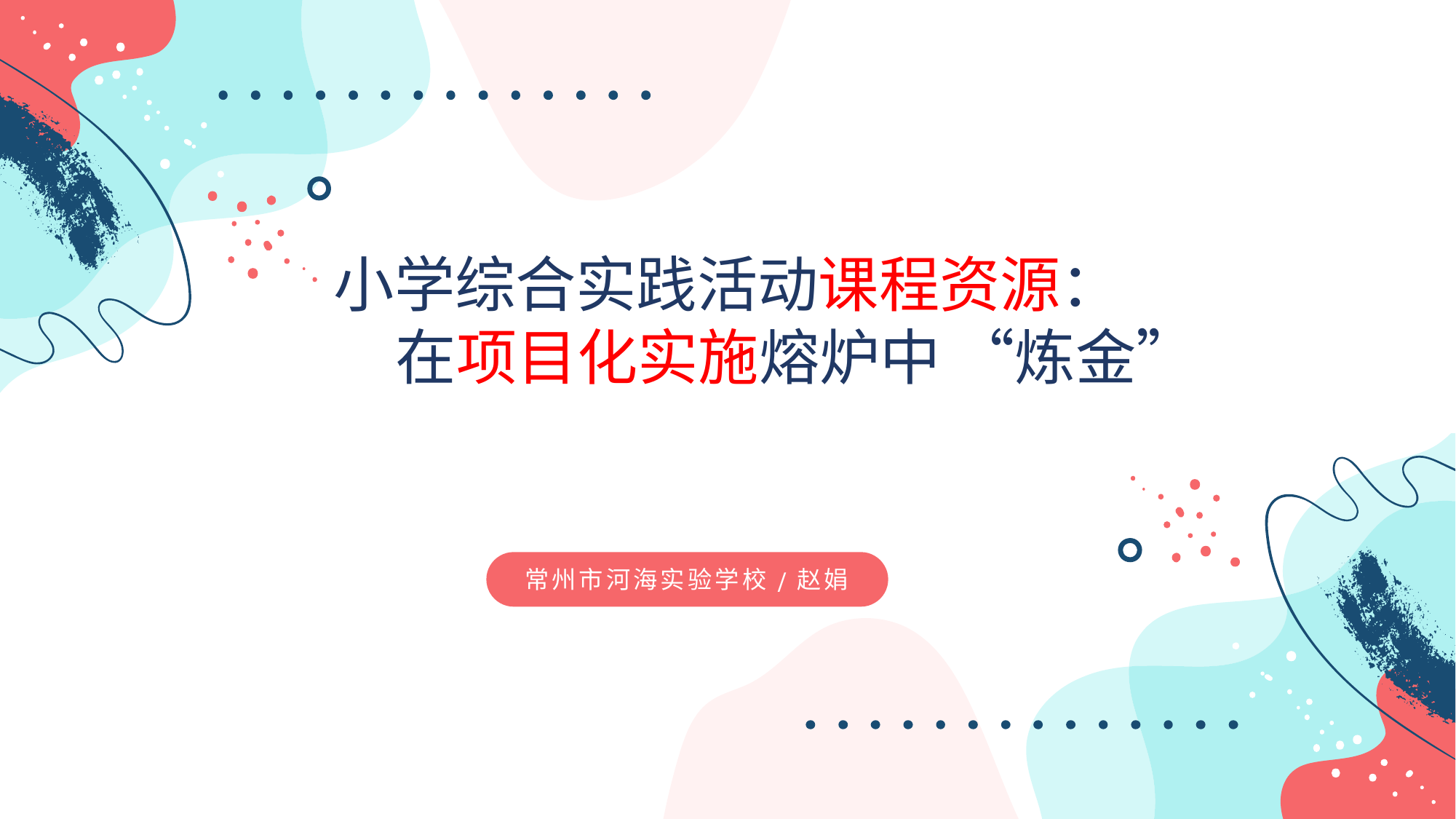

小学综合实践活动课程资源：
         在项目化实施熔炉中 “炼金”

常州市河海实验学校/赵娟